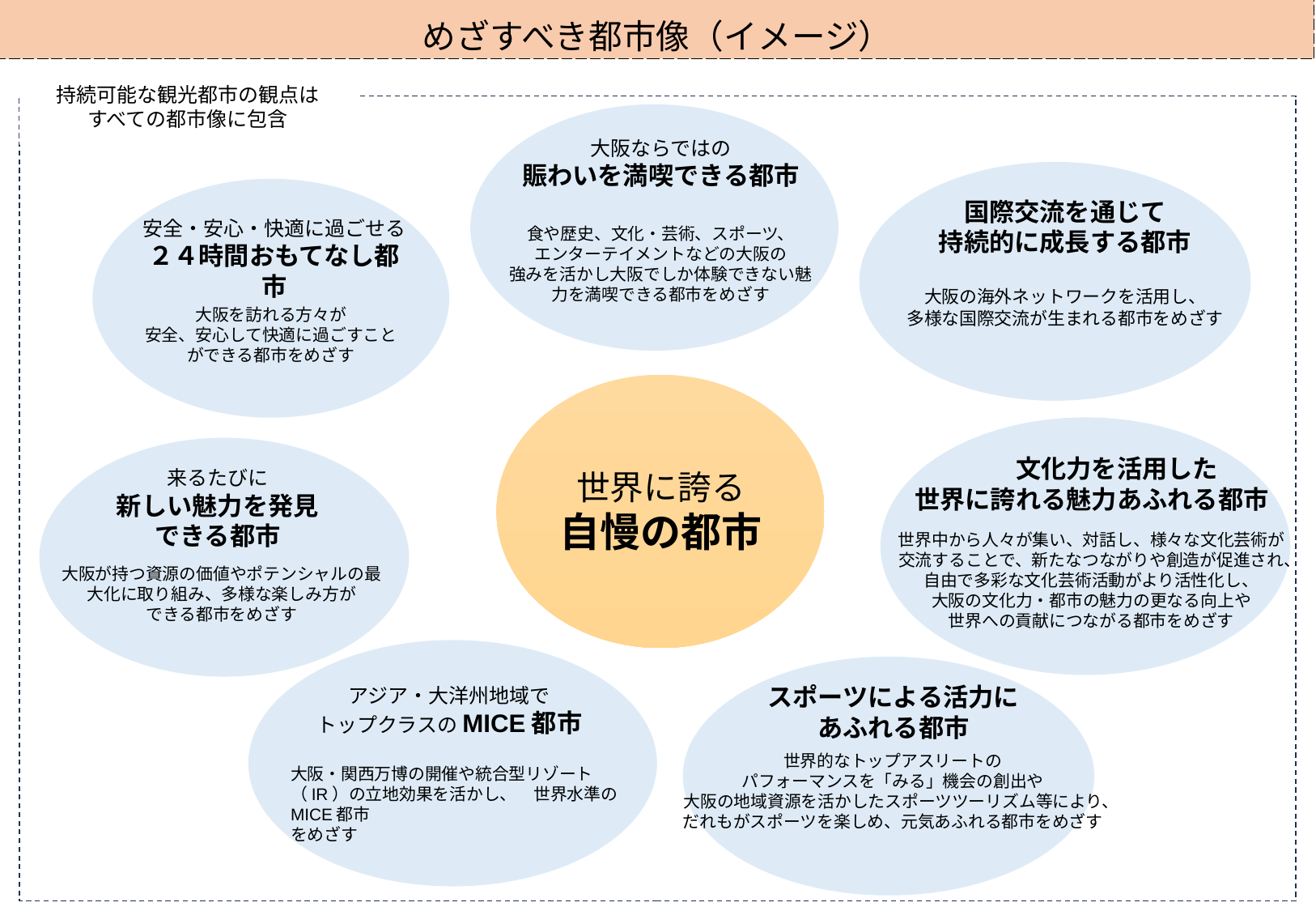

めざすべき都市像（イメージ）
持続可能な観光都市の観点は
すべての都市像に包含

大阪ならではの
賑わいを満喫できる都市

国際交流を通じて
持続的に成長する都市
安全・安心・快適に過ごせる
２４時間おもてなし都市
食や歴史、文化・芸術、スポーツ、
エンターテイメントなどの大阪の
強みを活かし大阪でしか体験できない魅力を満喫できる都市をめざす
大阪の海外ネットワークを活用し、
多様な国際交流が生まれる都市をめざす
大阪を訪れる方々が
安全、安心して快適に過ごすこと
ができる都市をめざす

　　　　文化力を活用した
世界に誇れる魅力あふれる都市

来るたびに
新しい魅力を発見
できる都市
世界に誇る
自慢の都市
世界中から人々が集い、対話し、様々な文化芸術が
交流することで、新たなつながりや創造が促進され、自由で多彩な文化芸術活動がより活性化し、
大阪の文化力・都市の魅力の更なる向上や
世界への貢献につながる都市をめざす
大阪が持つ資源の価値やポテンシャルの最大化に取り組み、多様な楽しみ方が
できる都市をめざす

スポーツによる活力に
あふれる都市

アジア・大洋州地域で
トップクラスのMICE都市
世界的なトップアスリートの
パフォーマンスを「みる」機会の創出や
大阪の地域資源を活かしたスポーツツーリズム等により、
だれもがスポーツを楽しめ、元気あふれる都市をめざす
大阪・関西万博の開催や統合型リゾート（IR）の立地効果を活かし、　世界水準のMICE都市
をめざす